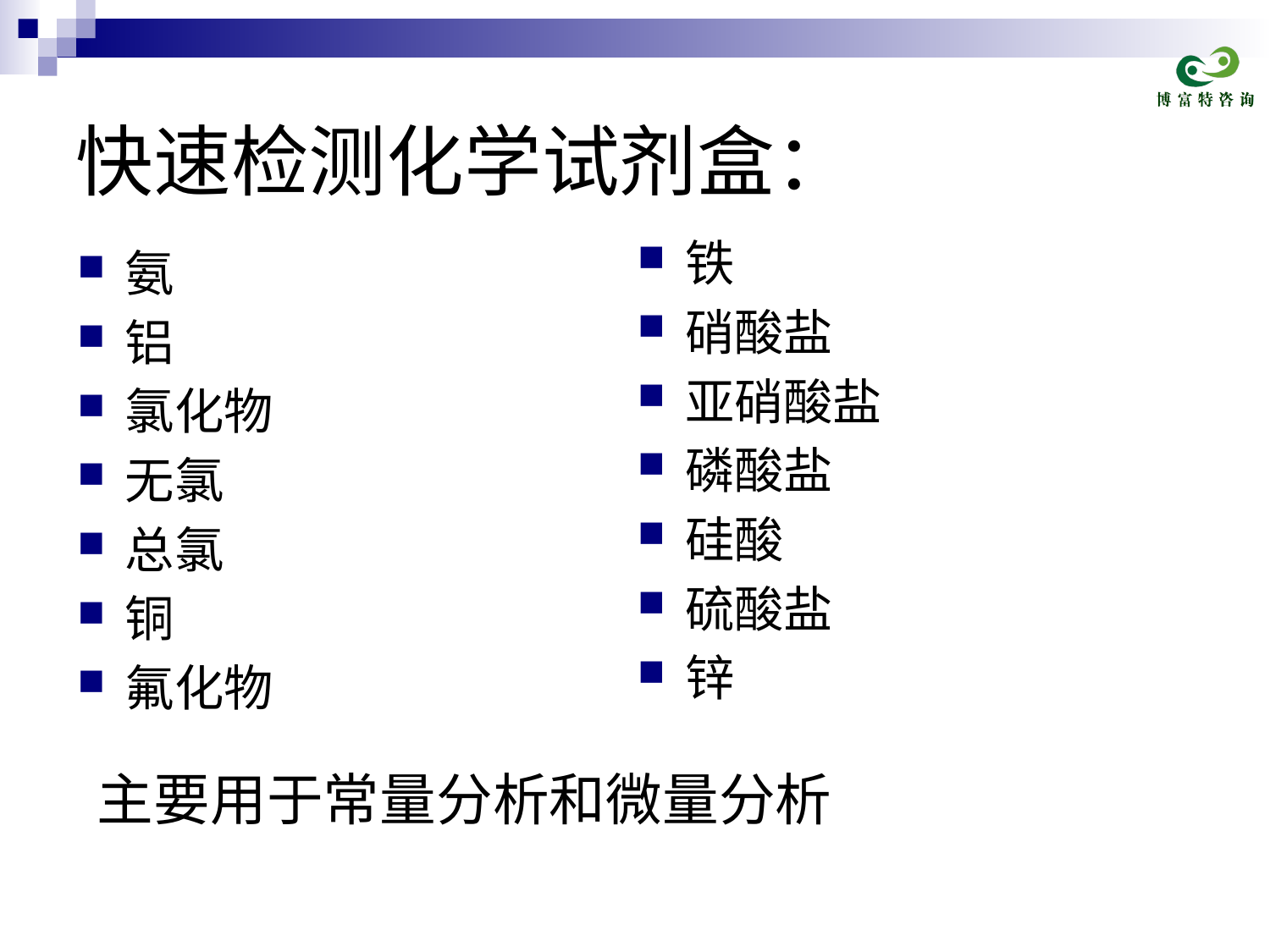

# 快速检测化学试剂盒：
铁
硝酸盐
亚硝酸盐
磷酸盐
硅酸
硫酸盐
锌
氨
铝
氯化物
无氯
总氯
铜
氟化物

主要用于常量分析和微量分析